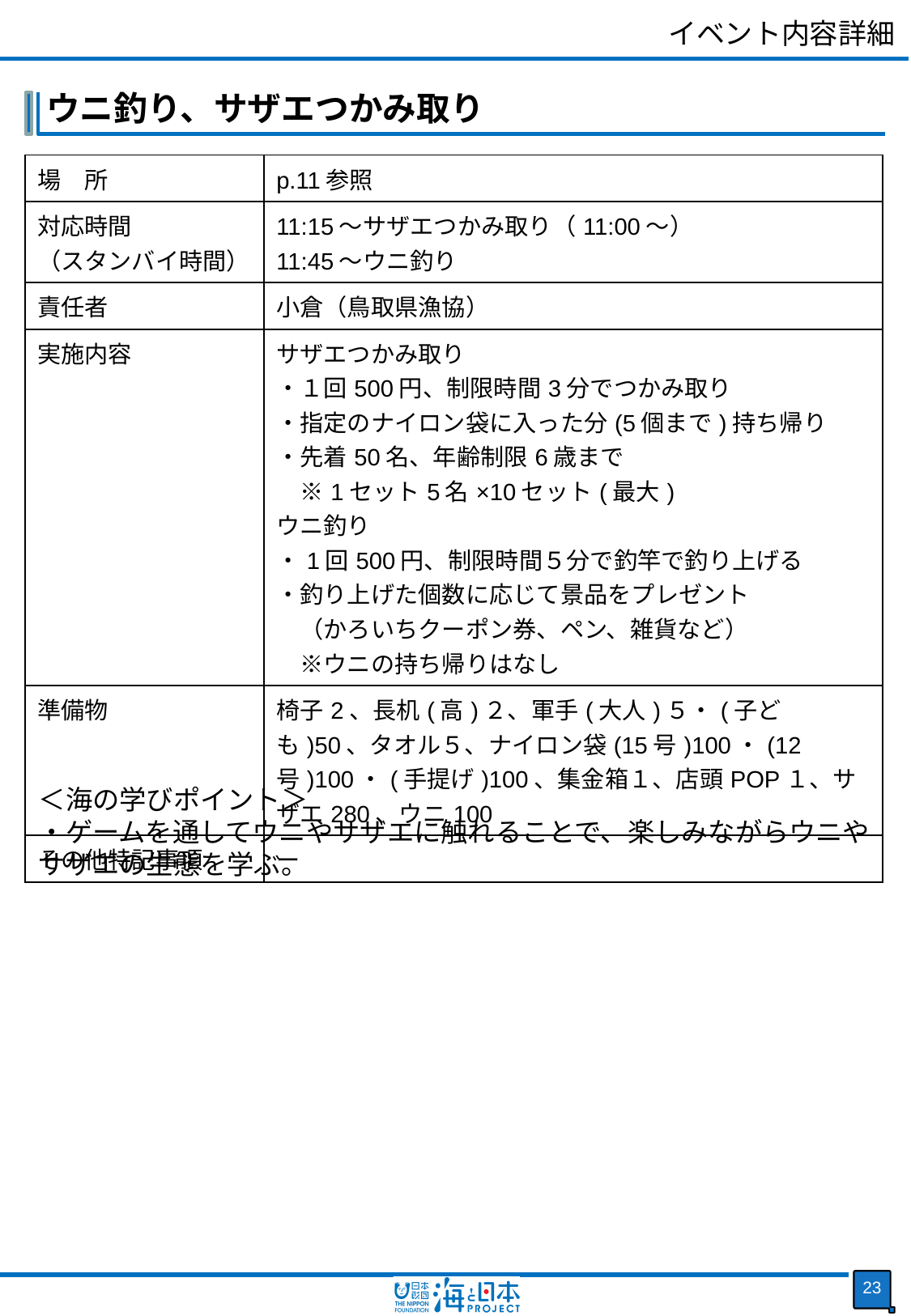

イベント内容詳細
ウニ釣り、サザエつかみ取り

| 場　所 | p.11参照 |
| --- | --- |
| 対応時間 （スタンバイ時間） | 11:15～サザエつかみ取り（11:00～） 11:45～ウニ釣り |
| 責任者 | 小倉（鳥取県漁協） |
| 実施内容 | サザエつかみ取り ・１回500円、制限時間3分でつかみ取り ・指定のナイロン袋に入った分(5個まで)持ち帰り ・先着50名、年齢制限6歳まで 　※1セット5名×10セット(最大) ウニ釣り ・1回500円、制限時間５分で釣竿で釣り上げる ・釣り上げた個数に応じて景品をプレゼント 　（かろいちクーポン券、ペン、雑貨など） 　※ウニの持ち帰りはなし |
| 準備物 | 椅子2、長机(高)２、軍手(大人)５・(子ども)50、タオル５、ナイロン袋(15号)100・(12号)100・(手提げ)100、集金箱１、店頭POP１、サザエ280、ウニ100 |
| その他特記事項 | ー |
＜海の学びポイント＞
・ゲームを通してウニやサザエに触れることで、楽しみながらウニやサザエの生態を学ぶ。
23